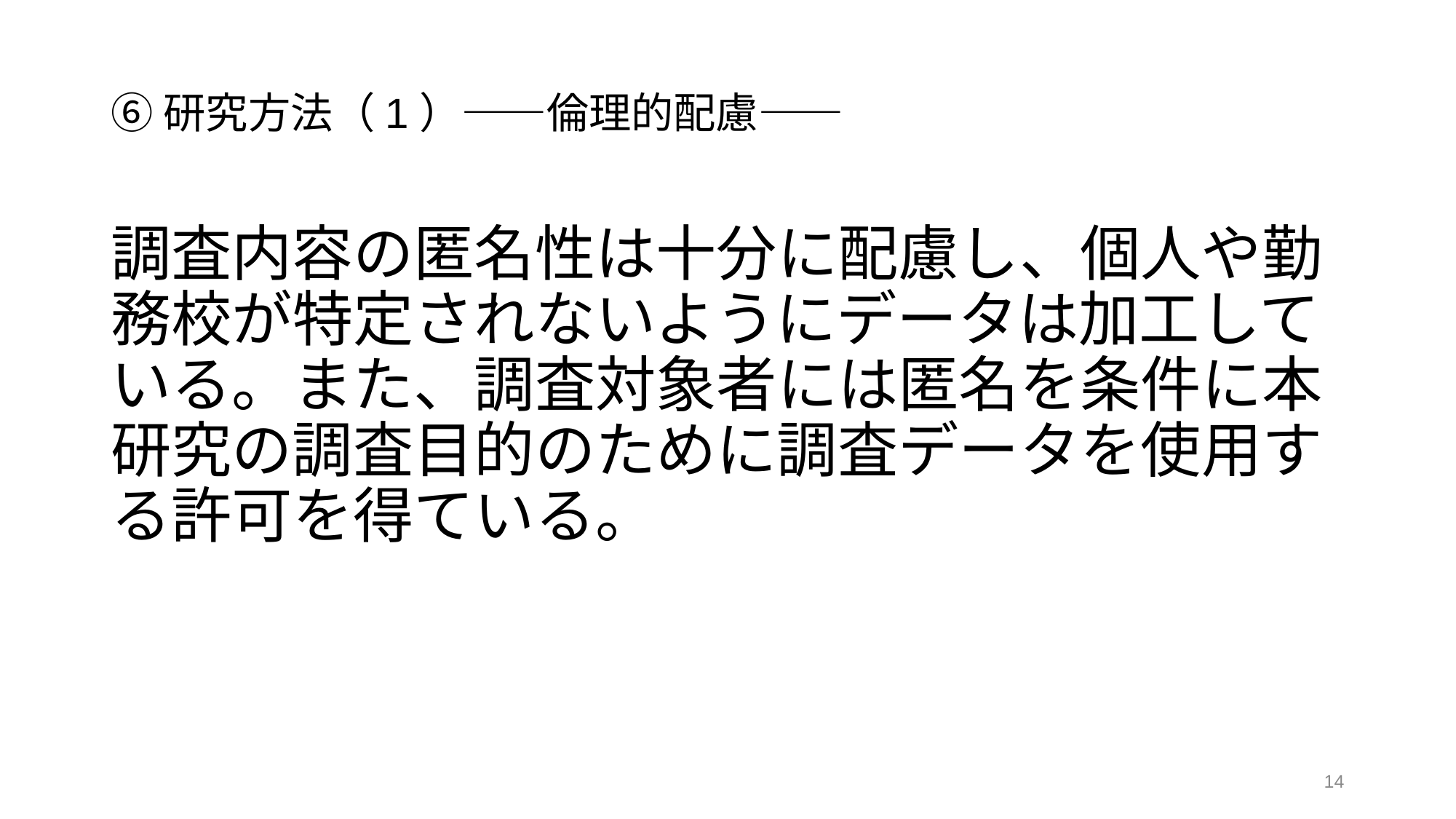

# ⑥研究方法（1）――倫理的配慮――
調査内容の匿名性は十分に配慮し、個人や勤務校が特定されないようにデータは加工している。また、調査対象者には匿名を条件に本研究の調査目的のために調査データを使用する許可を得ている。

14